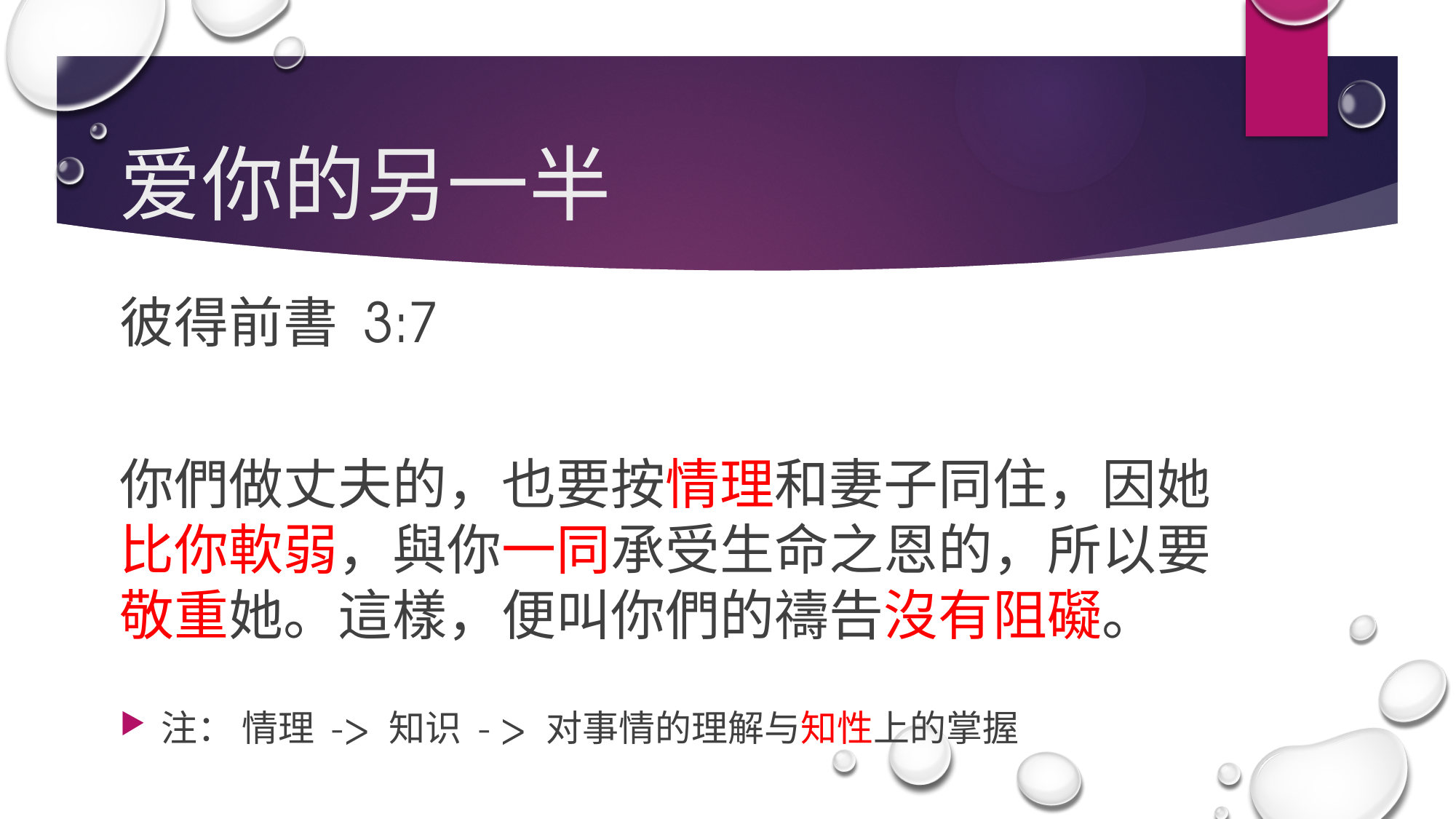

# 爱你的另一半
彼得前書 3:7

你們做丈夫的，也要按情理和妻子同住，因她比你軟弱，與你一同承受生命之恩的，所以要敬重她。這樣，便叫你們的禱告沒有阻礙。

注： 情理 -> 知识 - > 对事情的理解与知性上的掌握